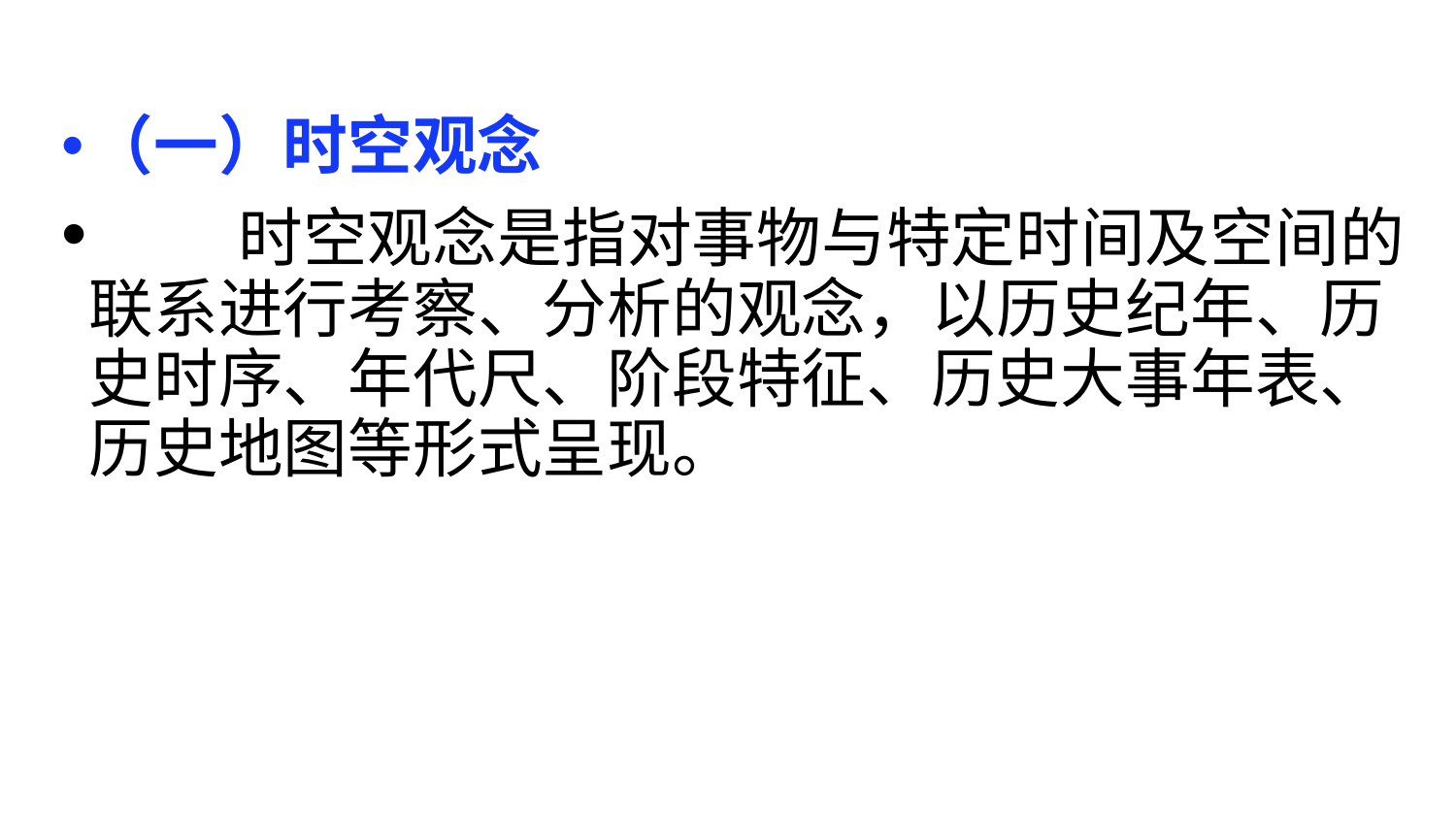

（一）时空观念
        时空观念是指对事物与特定时间及空间的联系进行考察、分析的观念，以历史纪年、历史时序、年代尺、阶段特征、历史大事年表、历史地图等形式呈现。